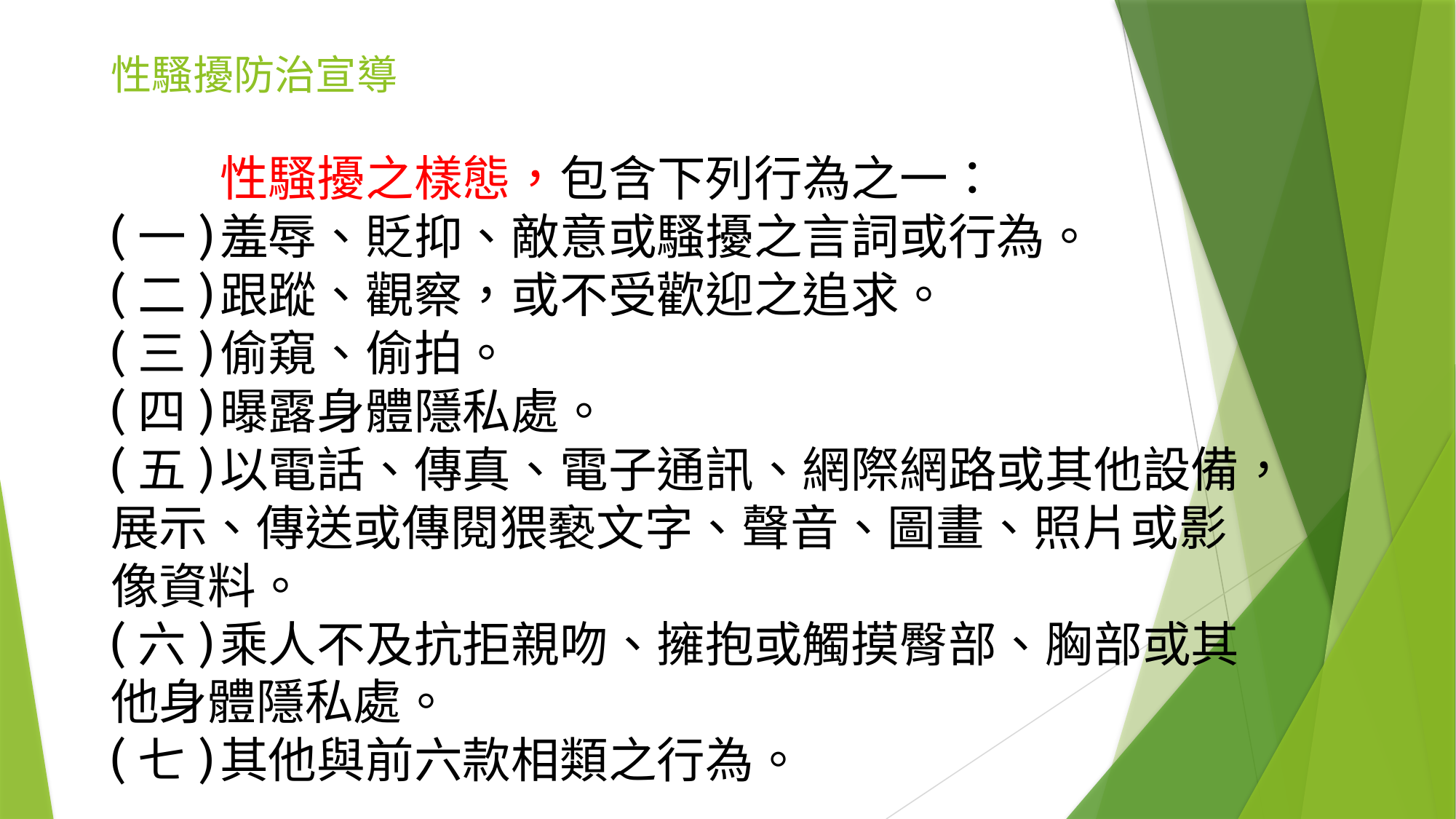

# 性騷擾防治宣導
	性騷擾之樣態，包含下列行為之一：
(一)	羞辱、貶抑、敵意或騷擾之言詞或行為。
(二)	跟蹤、觀察，或不受歡迎之追求。
(三)	偷窺、偷拍。
(四)	曝露身體隱私處。
(五)	以電話、傳真、電子通訊、網際網路或其他設備，展示、傳送或傳閱猥褻文字、聲音、圖畫、照片或影像資料。
(六)	乘人不及抗拒親吻、擁抱或觸摸臀部、胸部或其他身體隱私處。
(七)	其他與前六款相類之行為。